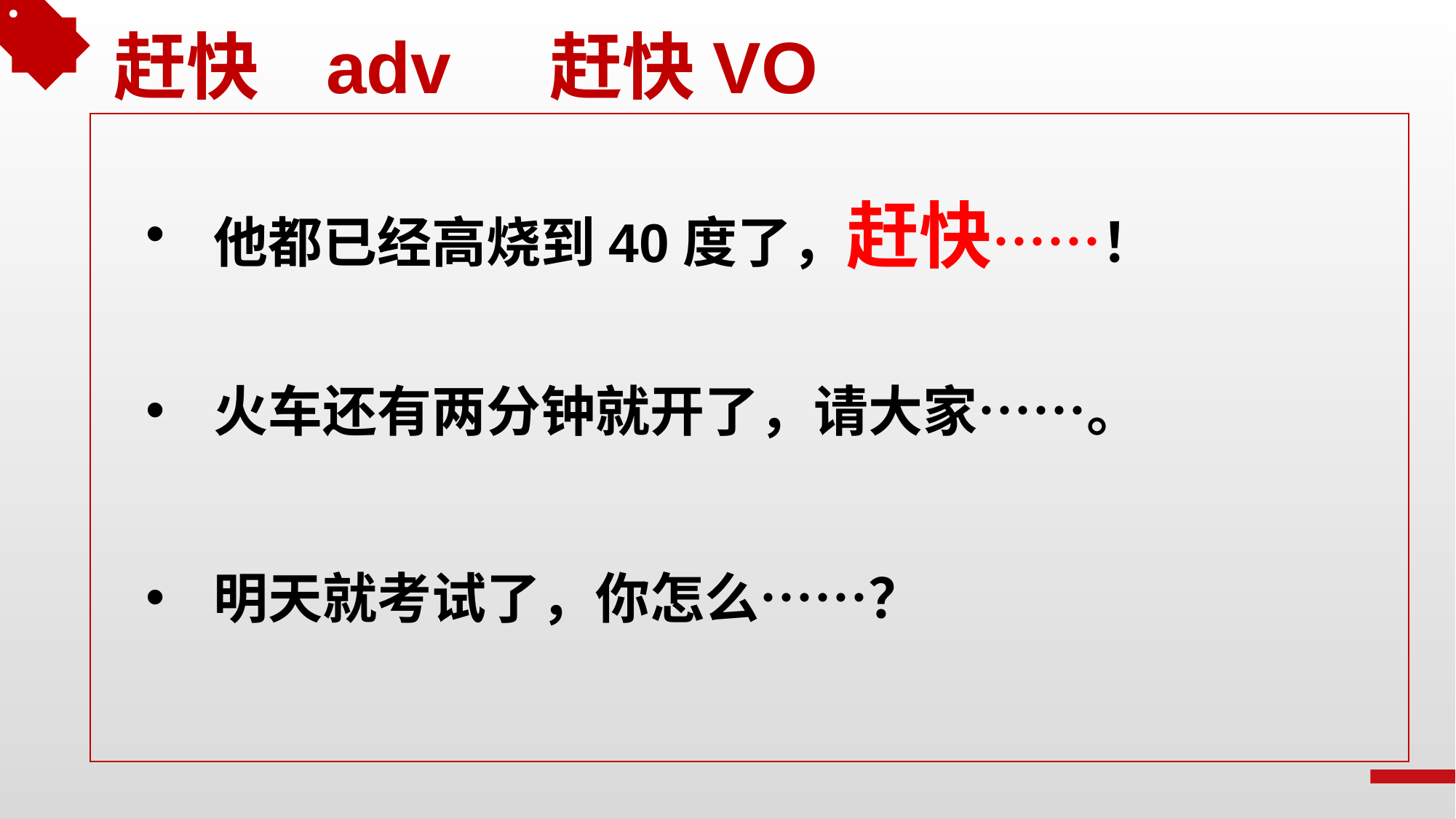

赶快   adv    赶快VO

他都已经高烧到40度了，赶快……！
火车还有两分钟就开了，请大家……。
明天就考试了，你怎么……？